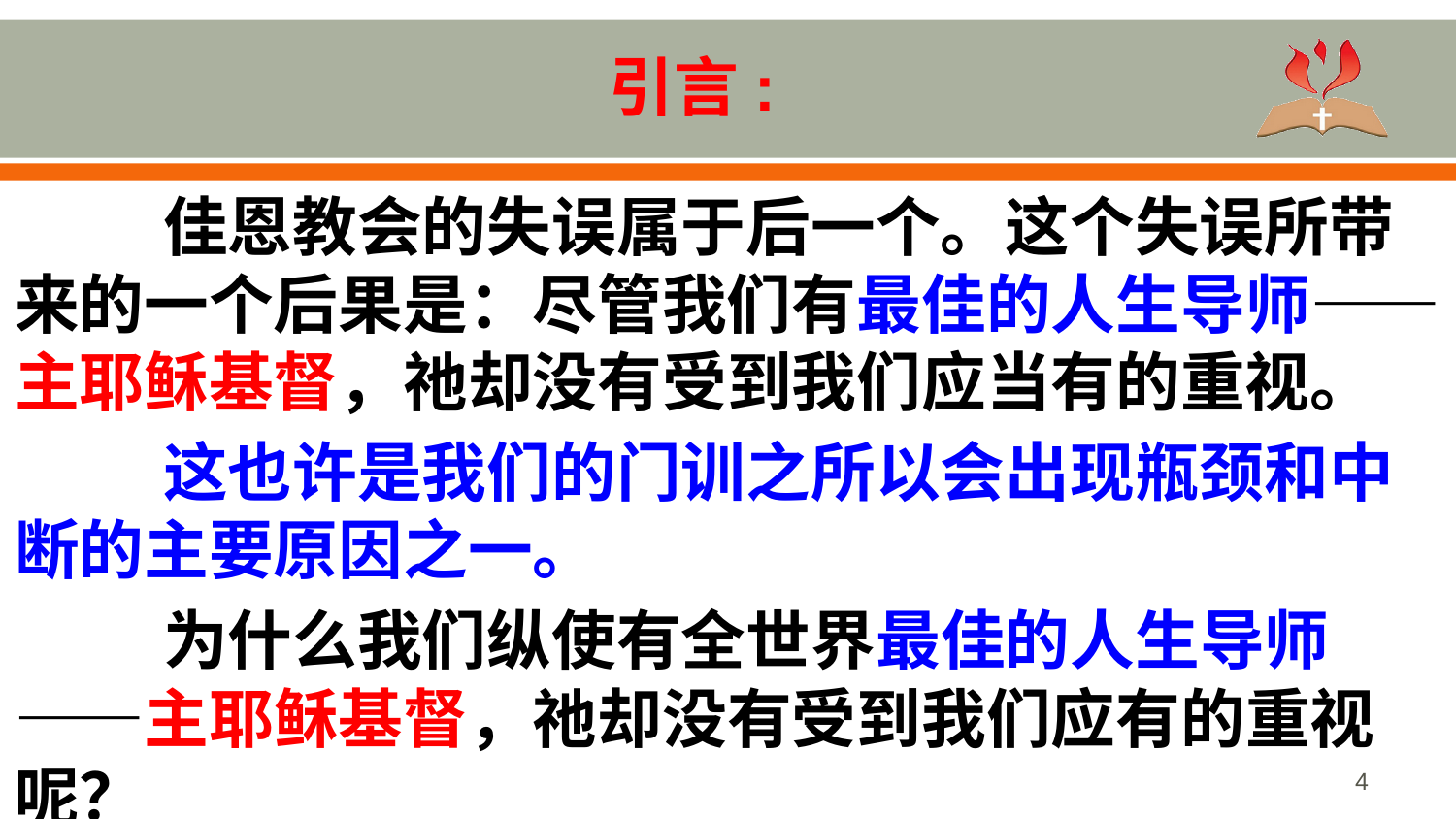

引言:
         佳恩教会的失误属于后一个。这个失误所带来的一个后果是：尽管我们有最佳的人生导师——主耶稣基督，祂却没有受到我们应当有的重视。
         这也许是我们的门训之所以会出现瓶颈和中断的主要原因之一。
         为什么我们纵使有全世界最佳的人生导师——主耶稣基督，祂却没有受到我们应有的重视呢？

4